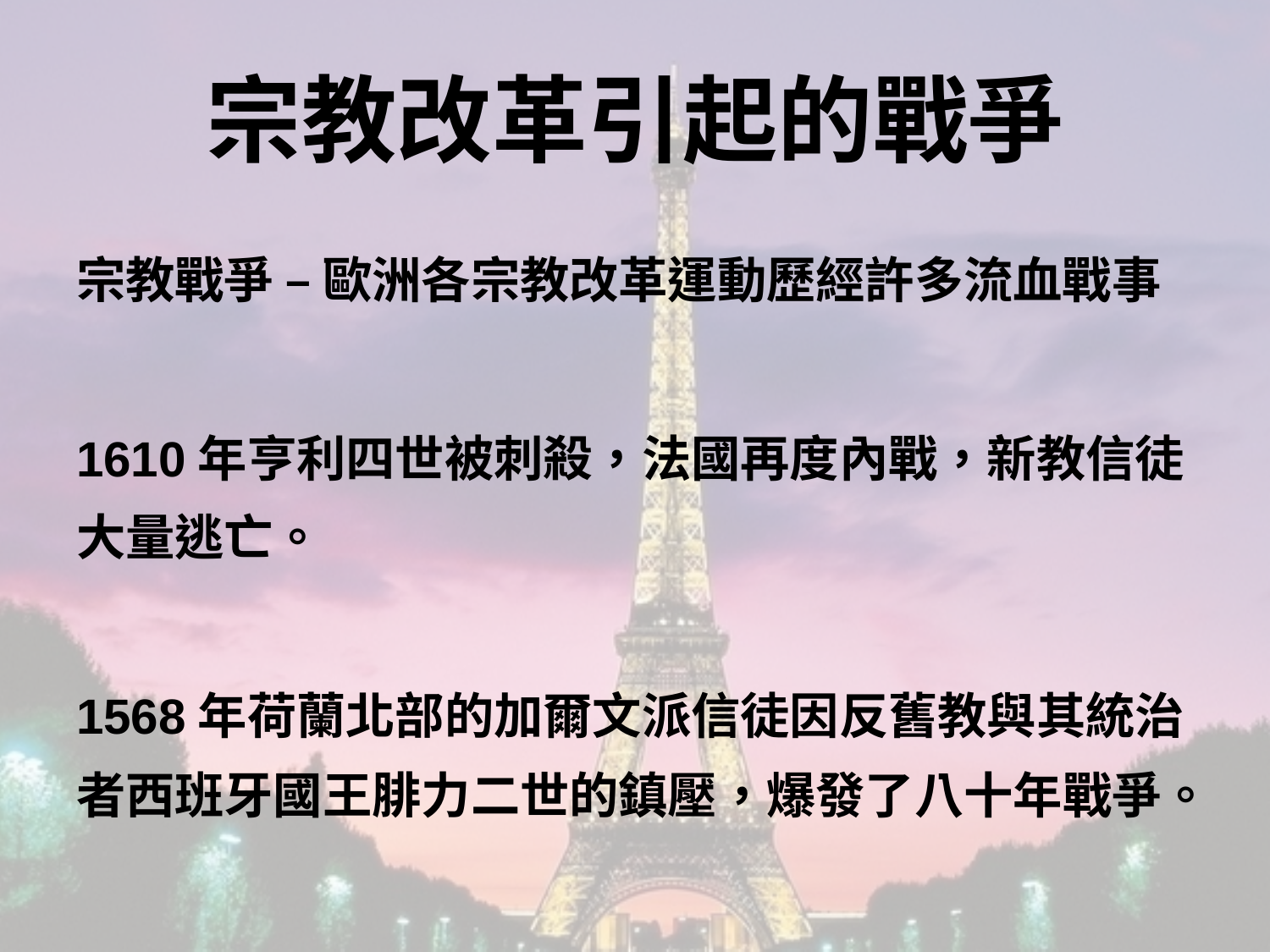

# 宗教改革引起的戰爭
宗教戰爭 – 歐洲各宗教改革運動歷經許多流血戰事

1610年亨利四世被刺殺，法國再度內戰，新教信徒大量逃亡。

1568年荷蘭北部的加爾文派信徒因反舊教與其統治者西班牙國王腓力二世的鎮壓，爆發了八十年戰爭。